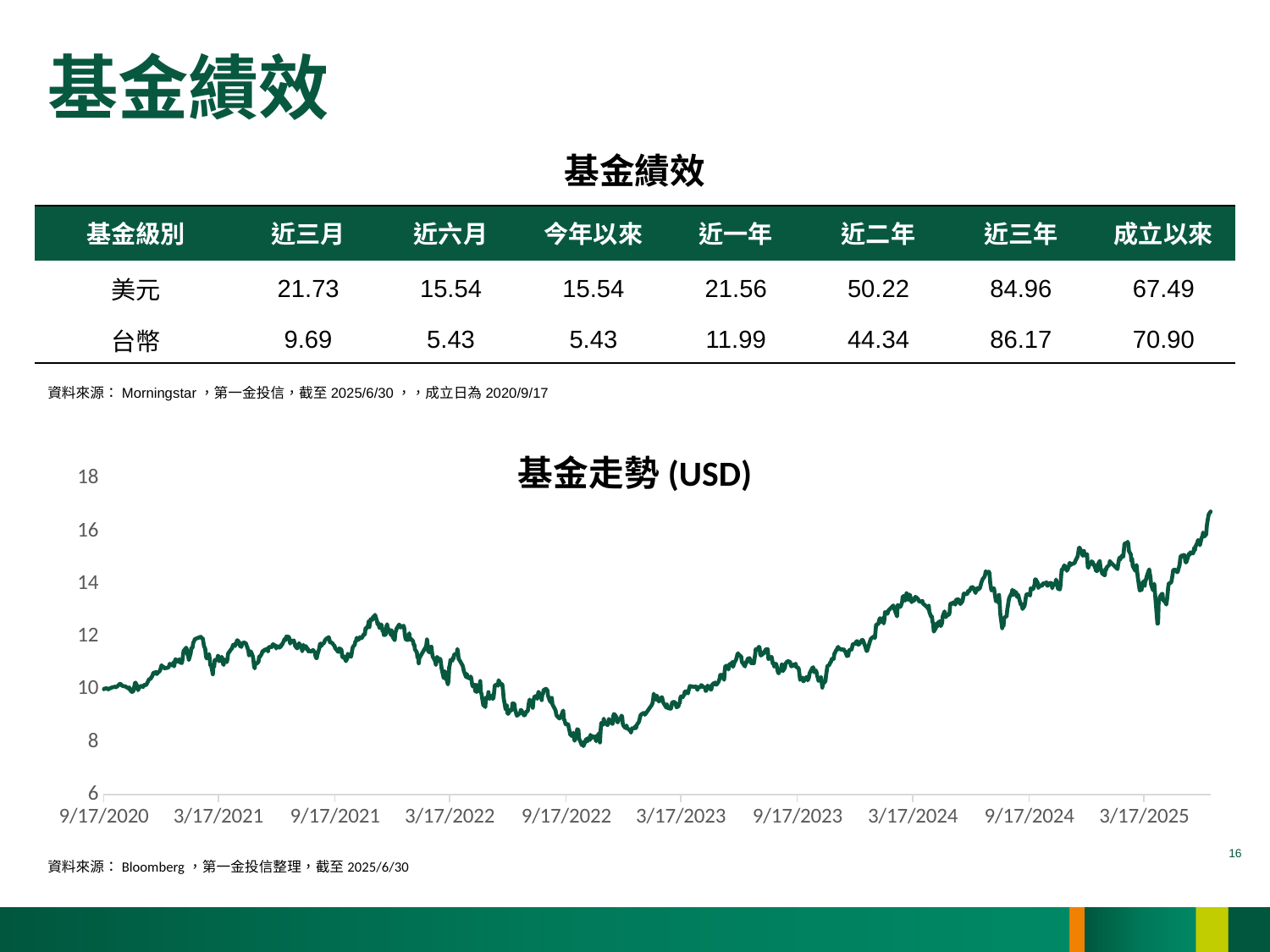

# 基金績效
基金績效
| 基金級別 | 近三月 | 近六月 | 今年以來 | 近一年 | 近二年 | 近三年 | 成立以來 |
| --- | --- | --- | --- | --- | --- | --- | --- |
| 美元 | 21.73 | 15.54 | 15.54 | 21.56 | 50.22 | 84.96 | 67.49 |
| 台幣 | 9.69 | 5.43 | 5.43 | 11.99 | 44.34 | 86.17 | 70.90 |
資料來源：Morningstar，第一金投信，截至2025/6/30，，成立日為2020/9/17
基金走勢(USD)

### Chart

| Category | 資產淨值(NAV) |
|---|---|
| 44091 | 9.9996 |
| 44092 | 10.025 |
| 44095 | 10.0306 |
| 44096 | 10.0298 |
| 44097 | 10.0103 |
| 44098 | 9.9953 |
| 44099 | 10.0256 |
| 44100 | 10.0249 |
| 44102 | 10.0483 |
| 44103 | 10.058 |
| 44104 | 10.0687 |
| 44109 | 10.096 |
| 44110 | 10.0712 |
| 44111 | 10.1015 |
| 44112 | 10.1051 |
| 44116 | 10.1998 |
| 44117 | 10.2014 |
| 44118 | 10.1831 |
| 44119 | 10.1507 |
| 44120 | 10.1322 |
| 44123 | 10.1087 |
| 44124 | 10.1101 |
| 44125 | 10.1034 |
| 44126 | 10.0896 |
| 44127 | 10.0708 |
| 44130 | 10.0285 |
| 44131 | 10.0705 |
| 44132 | 9.965 |
| 44133 | 10.0252 |
| 44134 | 9.903 |
| 44137 | 9.9057 |
| 44138 | 9.968 |
| 44139 | 10.0959 |
| 44140 | 10.2311 |
| 44141 | 10.2495 |
| 44144 | 10.0978 |
| 44145 | 9.963 |
| 44146 | 10.0369 |
| 44147 | 10.055 |
| 44148 | 10.1043 |
| 44151 | 10.1281 |
| 44152 | 10.0984 |
| 44153 | 10.0901 |
| 44154 | 10.1527 |
| 44155 | 10.1611 |
| 44158 | 10.1625 |
| 44159 | 10.2157 |
| 44160 | 10.2625 |
| 44161 | 10.3105 |
| 44162 | 10.3684 |
| 44165 | 10.3989 |
| 44166 | 10.4615 |
| 44167 | 10.4837 |
| 44168 | 10.5373 |
| 44169 | 10.6233 |
| 44172 | 10.6323 |
| 44173 | 10.6555 |
| 44174 | 10.5751 |
| 44175 | 10.588 |
| 44176 | 10.6244 |
| 44179 | 10.6832 |
| 44180 | 10.7388 |
| 44181 | 10.8231 |
| 44182 | 10.9082 |
| 44183 | 10.8731 |
| 44186 | 10.8296 |
| 44187 | 10.7881 |
| 44188 | 10.8012 |
| 44189 | 10.8155 |
| 44190 | 10.8049 |
| 44193 | 10.8286 |
| 44194 | 10.8932 |
| 44195 | 10.9672 |
| 44196 | 10.9437 |
| 44200 | 10.9008 |
| 44201 | 11.034 |
| 44202 | 10.8673 |
| 44203 | 11.0301 |
| 44204 | 11.1394 |
| 44207 | 11.0583 |
| 44208 | 11.0466 |
| 44209 | 11.1058 |
| 44210 | 11.1355 |
| 44211 | 11.0148 |
| 44214 | 10.9959 |
| 44215 | 11.1067 |
| 44216 | 11.3286 |
| 44217 | 11.466 |
| 44218 | 11.4871 |
| 44221 | 11.5794 |
| 44222 | 11.4844 |
| 44223 | 11.3079 |
| 44224 | 11.2935 |
| 44225 | 11.1086 |
| 44228 | 11.3685 |
| 44229 | 11.5585 |
| 44230 | 11.5506 |
| 44231 | 11.5979 |
| 44232 | 11.7594 |
| 44235 | 11.9131 |
| 44236 | 11.9184 |
| 44244 | 11.9934 |
| 44245 | 11.9385 |
| 44246 | 11.9377 |
| 44247 | 11.937 |
| 44249 | 11.6415 |
| 44250 | 11.5913 |
| 44251 | 11.523 |
| 44252 | 11.2765 |
| 44253 | 11.1664 |
| 44257 | 11.3319 |
| 44258 | 11.1647 |
| 44259 | 10.898 |
| 44260 | 10.9319 |
| 44263 | 10.5665 |
| 44264 | 10.8935 |
| 44265 | 10.8498 |
| 44266 | 11.1154 |
| 44267 | 11.0732 |
| 44270 | 11.1583 |
| 44271 | 11.269 |
| 44272 | 11.2619 |
| 44273 | 11.0627 |
| 44274 | 11.0816 |
| 44277 | 11.2276 |
| 44278 | 11.1677 |
| 44279 | 10.9714 |
| 44280 | 10.924 |
| 44281 | 11.1226 |
| 44284 | 11.0976 |
| 44285 | 11.0282 |
| 44286 | 11.1346 |
| 44287 | 11.3477 |
| 44292 | 11.5272 |
| 44293 | 11.5268 |
| 44294 | 11.6219 |
| 44295 | 11.6839 |
| 44298 | 11.6418 |
| 44299 | 11.7576 |
| 44300 | 11.695 |
| 44301 | 11.8583 |
| 44302 | 11.86 |
| 44305 | 11.7682 |
| 44306 | 11.6289 |
| 44307 | 11.6604 |
| 44308 | 11.6043 |
| 44309 | 11.7242 |
| 44312 | 11.7807 |
| 44313 | 11.7685 |
| 44314 | 11.7339 |
| 44315 | 11.7491 |
| 44319 | 11.4757 |
| 44320 | 11.2839 |
| 44321 | 11.3036 |
| 44322 | 11.3473 |
| 44323 | 11.4358 |
| 44326 | 11.2542 |
| 44327 | 11.1238 |
| 44328 | 10.8722 |
| 44329 | 10.7906 |
| 44330 | 10.9933 |
| 44333 | 10.9753 |
| 44334 | 11.0193 |
| 44335 | 11.0345 |
| 44336 | 11.2397 |
| 44337 | 11.2213 |
| 44340 | 11.3396 |
| 44341 | 11.4144 |
| 44342 | 11.4547 |
| 44343 | 11.4379 |
| 44344 | 11.4941 |
| 44347 | 11.5078 |
| 44348 | 11.5261 |
| 44349 | 11.5314 |
| 44350 | 11.4311 |
| 44351 | 11.5985 |
| 44354 | 11.601 |
| 44355 | 11.6243 |
| 44356 | 11.5978 |
| 44357 | 11.6733 |
| 44358 | 11.7093 |
| 44362 | 11.6504 |
| 44363 | 11.5464 |
| 44364 | 11.6432 |
| 44365 | 11.6155 |
| 44368 | 11.5806 |
| 44369 | 11.6474 |
| 44370 | 11.6038 |
| 44371 | 11.6957 |
| 44372 | 11.6771 |
| 44375 | 11.832 |
| 44376 | 11.9048 |
| 44377 | 11.8774 |
| 44378 | 11.8683 |
| 44379 | 12.0015 |
| 44383 | 11.9878 |
| 44384 | 11.9082 |
| 44385 | 11.7348 |
| 44386 | 11.8071 |
| 44389 | 11.8413 |
| 44390 | 11.8606 |
| 44391 | 11.844 |
| 44392 | 11.7415 |
| 44393 | 11.6399 |
| 44396 | 11.551 |
| 44397 | 11.5782 |
| 44398 | 11.6685 |
| 44399 | 11.7491 |
| 44400 | 11.7065 |
| 44403 | 11.6212 |
| 44404 | 11.4411 |
| 44405 | 11.5776 |
| 44406 | 11.6881 |
| 44407 | 11.5586 |
| 44410 | 11.6383 |
| 44411 | 11.5096 |
| 44412 | 11.5651 |
| 44413 | 11.5186 |
| 44414 | 11.4347 |
| 44417 | 11.4565 |
| 44418 | 11.427 |
| 44419 | 11.449 |
| 44420 | 11.4636 |
| 44421 | 11.4901 |
| 44424 | 11.3995 |
| 44425 | 11.2605 |
| 44426 | 11.1906 |
| 44427 | 11.178 |
| 44428 | 11.31 |
| 44431 | 11.5538 |
| 44432 | 11.7024 |
| 44433 | 11.7391 |
| 44434 | 11.6335 |
| 44435 | 11.6993 |
| 44438 | 11.7486 |
| 44439 | 11.7911 |
| 44440 | 11.8636 |
| 44441 | 11.883 |
| 44442 | 11.918 |
| 44446 | 11.975 |
| 44447 | 11.8874 |
| 44448 | 11.7789 |
| 44449 | 11.7888 |
| 44452 | 11.7427 |
| 44453 | 11.6985 |
| 44454 | 11.6721 |
| 44455 | 11.6488 |
| 44456 | 11.5634 |
| 44461 | 11.4153 |
| 44462 | 11.5384 |
| 44463 | 11.548 |
| 44466 | 11.5 |
| 44467 | 11.269 |
| 44468 | 11.2045 |
| 44469 | 11.2534 |
| 44470 | 11.2417 |
| 44473 | 11.0677 |
| 44474 | 11.1235 |
| 44475 | 11.1487 |
| 44476 | 11.344 |
| 44477 | 11.32 |
| 44481 | 11.2321 |
| 44482 | 11.3393 |
| 44483 | 11.5025 |
| 44484 | 11.604 |
| 44487 | 11.6977 |
| 44488 | 11.8186 |
| 44489 | 11.8309 |
| 44490 | 11.9574 |
| 44491 | 11.8653 |
| 44494 | 11.9028 |
| 44495 | 11.9817 |
| 44496 | 11.9428 |
| 44497 | 11.9639 |
| 44498 | 11.9444 |
| 44501 | 12.0826 |
| 44502 | 12.0731 |
| 44503 | 12.0884 |
| 44504 | 12.3189 |
| 44505 | 12.2917 |
| 44508 | 12.4305 |
| 44509 | 12.5758 |
| 44510 | 12.3568 |
| 44511 | 12.5107 |
| 44512 | 12.6592 |
| 44515 | 12.6382 |
| 44516 | 12.7576 |
| 44517 | 12.6973 |
| 44518 | 12.7837 |
| 44519 | 12.8243 |
| 44522 | 12.5952 |
| 44523 | 12.4625 |
| 44524 | 12.5272 |
| 44526 | 12.3257 |
| 44529 | 12.4584 |
| 44530 | 12.338 |
| 44531 | 12.1986 |
| 44532 | 12.1914 |
| 44533 | 12.0597 |
| 44536 | 12.0753 |
| 44537 | 12.3842 |
| 44538 | 12.4684 |
| 44539 | 12.306 |
| 44540 | 12.3002 |
| 44543 | 12.1376 |
| 44544 | 12.0578 |
| 44545 | 12.2371 |
| 44546 | 12.0638 |
| 44547 | 11.9815 |
| 44550 | 11.8644 |
| 44551 | 12.1528 |
| 44552 | 12.2143 |
| 44553 | 12.303 |
| 44557 | 12.457 |
| 44558 | 12.4209 |
| 44559 | 12.3437 |
| 44560 | 12.3582 |
| 44564 | 12.4116 |
| 44565 | 12.3321 |
| 44566 | 12.0666 |
| 44567 | 11.9393 |
| 44568 | 11.879 |
| 44571 | 11.8742 |
| 44572 | 12.0279 |
| 44573 | 12.1268 |
| 44574 | 11.8828 |
| 44575 | 11.9249 |
| 44579 | 11.827 |
| 44580 | 11.6881 |
| 44581 | 11.69 |
| 44582 | 11.51 |
| 44585 | 11.4049 |
| 44586 | 11.1862 |
| 44587 | 11.258 |
| 44588 | 10.983 |
| 44589 | 11.1877 |
| 44599 | 11.6031 |
| 44600 | 11.6838 |
| 44601 | 11.891 |
| 44602 | 11.7105 |
| 44603 | 11.4386 |
| 44606 | 11.3918 |
| 44607 | 11.6003 |
| 44608 | 11.6202 |
| 44609 | 11.3848 |
| 44610 | 11.2444 |
| 44614 | 11.0622 |
| 44615 | 10.9204 |
| 44616 | 11.0729 |
| 44617 | 11.2256 |
| 44621 | 11.0589 |
| 44622 | 11.157 |
| 44623 | 10.9872 |
| 44624 | 10.7908 |
| 44627 | 10.4591 |
| 44628 | 10.4174 |
| 44629 | 10.6828 |
| 44630 | 10.64 |
| 44631 | 10.4564 |
| 44634 | 10.1823 |
| 44635 | 10.3405 |
| 44636 | 10.8354 |
| 44637 | 10.9152 |
| 44638 | 11.1069 |
| 44641 | 11.087 |
| 44642 | 11.2089 |
| 44643 | 11.154 |
| 44644 | 11.3219 |
| 44645 | 11.3257 |
| 44648 | 11.3486 |
| 44649 | 11.5257 |
| 44650 | 11.3897 |
| 44651 | 11.1276 |
| 44652 | 11.1193 |
| 44657 | 10.9049 |
| 44658 | 10.8346 |
| 44659 | 10.7035 |
| 44662 | 10.5043 |
| 44663 | 10.4545 |
| 44664 | 10.5777 |
| 44665 | 10.4422 |
| 44669 | 10.4072 |
| 44670 | 10.4826 |
| 44671 | 10.4024 |
| 44672 | 10.2197 |
| 44673 | 10.1103 |
| 44676 | 10.1707 |
| 44677 | 9.9495 |
| 44678 | 9.9029 |
| 44679 | 10.1595 |
| 44680 | 9.8985 |
| 44684 | 10.058 |
| 44685 | 10.3104 |
| 44686 | 9.8973 |
| 44687 | 9.8151 |
| 44690 | 9.3765 |
| 44691 | 9.4453 |
| 44692 | 9.3672 |
| 44693 | 9.3217 |
| 44694 | 9.6814 |
| 44697 | 9.6406 |
| 44698 | 9.891 |
| 44699 | 9.6572 |
| 44700 | 9.6472 |
| 44701 | 9.6418 |
| 44704 | 9.7711 |
| 44705 | 9.6263 |
| 44706 | 9.6891 |
| 44707 | 9.8959 |
| 44708 | 10.1448 |
| 44712 | 10.1848 |
| 44713 | 10.1293 |
| 44714 | 10.3412 |
| 44718 | 10.1517 |
| 44719 | 10.2029 |
| 44720 | 10.1556 |
| 44721 | 9.9462 |
| 44722 | 9.6617 |
| 44725 | 9.2552 |
| 44726 | 9.2306 |
| 44727 | 9.3817 |
| 44728 | 9.0972 |
| 44729 | 9.0657 |
| 44733 | 9.2259 |
| 44734 | 9.1908 |
| 44735 | 9.2433 |
| 44736 | 9.4615 |
| 44739 | 9.4423 |
| 44740 | 9.2255 |
| 44741 | 9.1648 |
| 44742 | 9.0552 |
| 44743 | 8.9926 |
| 44747 | 9.0776 |
| 44748 | 9.0801 |
| 44749 | 9.2134 |
| 44750 | 9.204 |
| 44753 | 9.0515 |
| 44754 | 9.0078 |
| 44755 | 9.0086 |
| 44756 | 9.0425 |
| 44757 | 9.1338 |
| 44760 | 9.1655 |
| 44761 | 9.3326 |
| 44762 | 9.5109 |
| 44763 | 9.6064 |
| 44764 | 9.5017 |
| 44767 | 9.4408 |
| 44768 | 9.2938 |
| 44769 | 9.5708 |
| 44770 | 9.6597 |
| 44771 | 9.7256 |
| 44774 | 9.739 |
| 44775 | 9.6351 |
| 44776 | 9.7853 |
| 44777 | 9.8977 |
| 44778 | 9.8502 |
| 44781 | 9.7506 |
| 44782 | 9.5877 |
| 44783 | 9.796 |
| 44784 | 9.81 |
| 44785 | 9.9669 |
| 44788 | 10.0073 |
| 44789 | 10.0149 |
| 44790 | 9.962 |
| 44791 | 9.9661 |
| 44792 | 9.7587 |
| 44795 | 9.5532 |
| 44796 | 9.5265 |
| 44797 | 9.4946 |
| 44798 | 9.6734 |
| 44799 | 9.4196 |
| 44802 | 9.2879 |
| 44803 | 9.2396 |
| 44804 | 9.189 |
| 44805 | 9.0505 |
| 44806 | 8.9864 |
| 44810 | 8.8881 |
| 44811 | 8.919 |
| 44812 | 8.9521 |
| 44816 | 9.1913 |
| 44817 | 8.8527 |
| 44818 | 8.8322 |
| 44819 | 8.7392 |
| 44820 | 8.6647 |
| 44823 | 8.6838 |
| 44824 | 8.6411 |
| 44825 | 8.5103 |
| 44826 | 8.4164 |
| 44827 | 8.2825 |
| 44830 | 8.2193 |
| 44831 | 8.268 |
| 44832 | 8.3472 |
| 44833 | 8.165 |
| 44834 | 8.0445 |
| 44837 | 8.2025 |
| 44838 | 8.4802 |
| 44839 | 8.468 |
| 44840 | 8.4507 |
| 44841 | 8.1303 |
| 44845 | 7.894 |
| 44846 | 7.8702 |
| 44847 | 7.9817 |
| 44848 | 7.8392 |
| 44851 | 8.031 |
| 44852 | 8.1044 |
| 44853 | 8.0311 |
| 44854 | 8.0211 |
| 44855 | 8.1395 |
| 44858 | 8.0731 |
| 44859 | 8.2671 |
| 44860 | 8.201 |
| 44861 | 8.1403 |
| 44862 | 8.2194 |
| 44865 | 8.1642 |
| 44866 | 8.2042 |
| 44867 | 8.1128 |
| 44868 | 8.0245 |
| 44869 | 8.2078 |
| 44872 | 8.2987 |
| 44873 | 8.3346 |
| 44874 | 7.9791 |
| 44875 | 8.4221 |
| 44876 | 8.7189 |
| 44879 | 8.6538 |
| 44880 | 8.8795 |
| 44881 | 8.764 |
| 44882 | 8.7323 |
| 44883 | 8.7156 |
| 44886 | 8.6321 |
| 44887 | 8.7455 |
| 44888 | 8.8685 |
| 44890 | 8.8146 |
| 44893 | 8.691 |
| 44894 | 8.6888 |
| 44895 | 8.9739 |
| 44896 | 9.0568 |
| 44897 | 9.0434 |
| 44900 | 8.9462 |
| 44901 | 8.7849 |
| 44902 | 8.7393 |
| 44903 | 8.8391 |
| 44904 | 8.8404 |
| 44907 | 8.9051 |
| 44908 | 8.9974 |
| 44909 | 8.9596 |
| 44910 | 8.7001 |
| 44911 | 8.6224 |
| 44914 | 8.5279 |
| 44915 | 8.5321 |
| 44916 | 8.6223 |
| 44917 | 8.5155 |
| 44918 | 8.5007 |
| 44922 | 8.4213 |
| 44923 | 8.3509 |
| 44924 | 8.5126 |
| 44925 | 8.5152 |
| 44929 | 8.5186 |
| 44930 | 8.5983 |
| 44931 | 8.5218 |
| 44932 | 8.6344 |
| 44935 | 8.74 |
| 44936 | 8.7941 |
| 44937 | 8.9098 |
| 44938 | 8.9974 |
| 44939 | 9.0416 |
| 44943 | 9.0997 |
| 44944 | 9.0875 |
| 44945 | 9.0313 |
| 44956 | 9.4064 |
| 44957 | 9.4693 |
| 44958 | 9.6083 |
| 44959 | 9.8285 |
| 44960 | 9.7156 |
| 44963 | 9.596 |
| 44964 | 9.7554 |
| 44965 | 9.6649 |
| 44966 | 9.6506 |
| 44967 | 9.5319 |
| 44970 | 9.604 |
| 44971 | 9.6882 |
| 44972 | 9.6952 |
| 44973 | 9.5913 |
| 44974 | 9.4929 |
| 44978 | 9.3346 |
| 44979 | 9.297 |
| 44980 | 9.4281 |
| 44981 | 9.2816 |
| 44986 | 9.2609 |
| 44987 | 9.3484 |
| 44988 | 9.498 |
| 44991 | 9.5185 |
| 44992 | 9.4427 |
| 44993 | 9.4972 |
| 44994 | 9.4087 |
| 44995 | 9.3116 |
| 44998 | 9.3561 |
| 44999 | 9.4598 |
| 45000 | 9.4703 |
| 45001 | 9.6621 |
| 45002 | 9.7276 |
| 45005 | 9.7056 |
| 45006 | 9.7663 |
| 45007 | 9.7745 |
| 45008 | 9.9148 |
| 45009 | 9.9183 |
| 45012 | 9.8642 |
| 45013 | 9.8435 |
| 45014 | 9.9514 |
| 45015 | 10.0318 |
| 45016 | 10.1196 |
| 45022 | 10.0877 |
| 45026 | 10.1068 |
| 45027 | 10.0425 |
| 45028 | 9.9716 |
| 45029 | 10.0875 |
| 45030 | 10.071 |
| 45033 | 10.0788 |
| 45034 | 10.1573 |
| 45035 | 10.1396 |
| 45036 | 10.109 |
| 45037 | 10.0849 |
| 45040 | 10.067 |
| 45041 | 9.934 |
| 45042 | 9.9505 |
| 45043 | 10.0813 |
| 45044 | 10.1321 |
| 45048 | 10.0755 |
| 45049 | 9.9832 |
| 45050 | 10.0029 |
| 45051 | 10.1656 |
| 45054 | 10.2329 |
| 45055 | 10.1782 |
| 45056 | 10.255 |
| 45057 | 10.2071 |
| 45058 | 10.1712 |
| 45061 | 10.2754 |
| 45062 | 10.3324 |
| 45063 | 10.4079 |
| 45064 | 10.5512 |
| 45065 | 10.5207 |
| 45068 | 10.5514 |
| 45069 | 10.4325 |
| 45070 | 10.3563 |
| 45071 | 10.6839 |
| 45072 | 10.8827 |
| 45076 | 10.8884 |
| 45077 | 10.7488 |
| 45078 | 10.9 |
| 45079 | 10.9577 |
| 45082 | 10.9643 |
| 45083 | 11.0387 |
| 45084 | 10.8469 |
| 45085 | 10.9147 |
| 45086 | 10.9955 |
| 45089 | 11.1345 |
| 45090 | 11.2189 |
| 45091 | 11.3202 |
| 45092 | 11.3637 |
| 45093 | 11.3156 |
| 45097 | 11.2363 |
| 45098 | 11.0416 |
| 45103 | 10.8636 |
| 45104 | 11.0346 |
| 45105 | 11.0377 |
| 45106 | 11.0097 |
| 45107 | 11.1491 |
| 45110 | 11.1806 |
| 45112 | 11.0895 |
| 45113 | 10.9832 |
| 45114 | 10.9987 |
| 45117 | 10.9852 |
| 45118 | 11.148 |
| 45119 | 11.3201 |
| 45120 | 11.5265 |
| 45121 | 11.4953 |
| 45124 | 11.5636 |
| 45125 | 11.6127 |
| 45126 | 11.5857 |
| 45127 | 11.3373 |
| 45128 | 11.2803 |
| 45131 | 11.3334 |
| 45132 | 11.4053 |
| 45133 | 11.3606 |
| 45134 | 11.4087 |
| 45135 | 11.4881 |
| 45138 | 11.535 |
| 45139 | 11.5095 |
| 45140 | 11.1422 |
| 45142 | 11.1926 |
| 45145 | 11.2249 |
| 45146 | 11.1039 |
| 45147 | 10.9635 |
| 45148 | 11.0095 |
| 45149 | 10.8629 |
| 45152 | 10.9661 |
| 45153 | 10.8922 |
| 45154 | 10.7547 |
| 45155 | 10.6525 |
| 45156 | 10.605 |
| 45159 | 10.7553 |
| 45160 | 10.7681 |
| 45161 | 10.9387 |
| 45162 | 10.7105 |
| 45163 | 10.6946 |
| 45166 | 10.8167 |
| 45167 | 10.9812 |
| 45168 | 10.9975 |
| 45169 | 11.0265 |
| 45170 | 11.0692 |
| 45174 | 11.0393 |
| 45175 | 10.9399 |
| 45176 | 10.8737 |
| 45177 | 10.8624 |
| 45180 | 10.9435 |
| 45181 | 10.8893 |
| 45182 | 10.8955 |
| 45183 | 10.9681 |
| 45184 | 10.8305 |
| 45187 | 10.8229 |
| 45188 | 10.7521 |
| 45189 | 10.5654 |
| 45190 | 10.3564 |
| 45191 | 10.3892 |
| 45194 | 10.4395 |
| 45195 | 10.3029 |
| 45196 | 10.3127 |
| 45197 | 10.3798 |
| 45201 | 10.4706 |
| 45202 | 10.3352 |
| 45203 | 10.3921 |
| 45204 | 10.4584 |
| 45205 | 10.6078 |
| 45210 | 10.8336 |
| 45211 | 10.8291 |
| 45212 | 10.6505 |
| 45215 | 10.7088 |
| 45216 | 10.63 |
| 45217 | 10.4945 |
| 45218 | 10.4309 |
| 45219 | 10.3176 |
| 45222 | 10.3596 |
| 45223 | 10.4661 |
| 45224 | 10.2748 |
| 45225 | 10.0621 |
| 45226 | 10.1953 |
| 45229 | 10.2783 |
| 45230 | 10.3105 |
| 45231 | 10.5397 |
| 45232 | 10.6981 |
| 45233 | 10.8762 |
| 45236 | 10.9243 |
| 45237 | 10.9772 |
| 45238 | 11.0296 |
| 45239 | 11.0502 |
| 45240 | 11.158 |
| 45243 | 11.1529 |
| 45244 | 11.3508 |
| 45245 | 11.3709 |
| 45246 | 11.4417 |
| 45247 | 11.4764 |
| 45250 | 11.6102 |
| 45251 | 11.5178 |
| 45252 | 11.5567 |
| 45254 | 11.5081 |
| 45257 | 11.5067 |
| 45258 | 11.5016 |
| 45259 | 11.512 |
| 45260 | 11.4529 |
| 45261 | 11.4429 |
| 45264 | 11.2543 |
| 45265 | 11.2844 |
| 45266 | 11.272 |
| 45267 | 11.452 |
| 45268 | 11.494 |
| 45271 | 11.4986 |
| 45272 | 11.5777 |
| 45273 | 11.7039 |
| 45274 | 11.6933 |
| 45275 | 11.7311 |
| 45278 | 11.7345 |
| 45279 | 11.8276 |
| 45280 | 11.7062 |
| 45281 | 11.8254 |
| 45282 | 11.689 |
| 45286 | 11.7926 |
| 45287 | 11.8515 |
| 45288 | 11.8745 |
| 45289 | 11.8699 |
| 45293 | 11.6153 |
| 45294 | 11.5207 |
| 45295 | 11.4484 |
| 45296 | 11.4718 |
| 45299 | 11.7116 |
| 45300 | 11.7989 |
| 45301 | 11.8677 |
| 45302 | 11.9233 |
| 45303 | 11.9438 |
| 45307 | 12.0098 |
| 45308 | 11.9419 |
| 45309 | 12.1933 |
| 45310 | 12.4576 |
| 45313 | 12.4668 |
| 45314 | 12.5256 |
| 45315 | 12.641 |
| 45316 | 12.7011 |
| 45317 | 12.546 |
| 45320 | 12.7011 |
| 45321 | 12.6344 |
| 45322 | 12.499 |
| 45323 | 12.6501 |
| 45324 | 12.929 |
| 45327 | 12.9002 |
| 45328 | 12.8689 |
| 45329 | 12.9796 |
| 45337 | 13.1816 |
| 45338 | 13.0927 |
| 45342 | 12.8371 |
| 45343 | 12.7678 |
| 45344 | 13.2025 |
| 45345 | 13.166 |
| 45348 | 13.1302 |
| 45349 | 13.1665 |
| 45351 | 13.3043 |
| 45352 | 13.5299 |
| 45355 | 13.5379 |
| 45356 | 13.3655 |
| 45357 | 13.4683 |
| 45358 | 13.6469 |
| 45359 | 13.4743 |
| 45362 | 13.3854 |
| 45363 | 13.5961 |
| 45364 | 13.5208 |
| 45365 | 13.412 |
| 45366 | 13.3075 |
| 45369 | 13.3901 |
| 45370 | 13.3594 |
| 45371 | 13.4709 |
| 45372 | 13.5068 |
| 45373 | 13.4951 |
| 45376 | 13.4273 |
| 45377 | 13.3792 |
| 45378 | 13.3435 |
| 45379 | 13.3191 |
| 45383 | 13.3498 |
| 45384 | 13.2473 |
| 45385 | 13.2389 |
| 45390 | 13.1245 |
| 45391 | 13.147 |
| 45392 | 13.0388 |
| 45393 | 13.1725 |
| 45394 | 12.9341 |
| 45397 | 12.7482 |
| 45398 | 12.7649 |
| 45399 | 12.554 |
| 45400 | 12.5127 |
| 45401 | 12.1899 |
| 45404 | 12.3116 |
| 45405 | 12.4888 |
| 45406 | 12.4305 |
| 45407 | 12.3923 |
| 45408 | 12.5418 |
| 45411 | 12.5816 |
| 45412 | 12.3981 |
| 45414 | 12.5142 |
| 45415 | 12.7594 |
| 45418 | 12.9561 |
| 45419 | 12.8665 |
| 45420 | 12.7344 |
| 45421 | 12.7782 |
| 45422 | 12.8273 |
| 45425 | 12.8225 |
| 45426 | 12.9313 |
| 45427 | 13.2266 |
| 45428 | 13.2562 |
| 45429 | 13.2302 |
| 45432 | 13.3071 |
| 45433 | 13.2934 |
| 45434 | 13.2531 |
| 45435 | 13.214 |
| 45436 | 13.3962 |
| 45440 | 13.4211 |
| 45441 | 13.3705 |
| 45442 | 13.264 |
| 45443 | 13.2402 |
| 45446 | 13.333 |
| 45447 | 13.4226 |
| 45448 | 13.6134 |
| 45449 | 13.6339 |
| 45450 | 13.6057 |
| 45454 | 13.6213 |
| 45455 | 13.727 |
| 45456 | 13.7131 |
| 45457 | 13.7257 |
| 45460 | 13.8561 |
| 45461 | 13.887 |
| 45463 | 13.8625 |
| 45464 | 13.8183 |
| 45467 | 13.6563 |
| 45468 | 13.8042 |
| 45469 | 13.8239 |
| 45470 | 13.8475 |
| 45471 | 13.7781 |
| 45474 | 13.8579 |
| 45475 | 13.9561 |
| 45476 | 14.0418 |
| 45478 | 14.1776 |
| 45481 | 14.2743 |
| 45482 | 14.3431 |
| 45483 | 14.4847 |
| 45484 | 14.3816 |
| 45485 | 14.4422 |
| 45488 | 14.4621 |
| 45489 | 14.3984 |
| 45490 | 14.0496 |
| 45491 | 13.8953 |
| 45492 | 13.754 |
| 45495 | 13.8252 |
| 45496 | 13.8265 |
| 45499 | 13.3437 |
| 45502 | 13.3686 |
| 45503 | 13.2827 |
| 45504 | 13.583 |
| 45505 | 13.2398 |
| 45506 | 12.8567 |
| 45509 | 12.3169 |
| 45510 | 12.5529 |
| 45511 | 12.4128 |
| 45512 | 12.666 |
| 45513 | 12.7357 |
| 45516 | 12.7719 |
| 45517 | 13.0369 |
| 45518 | 13.1618 |
| 45519 | 13.3405 |
| 45520 | 13.4698 |
| 45523 | 13.6132 |
| 45524 | 13.6342 |
| 45525 | 13.7798 |
| 45526 | 13.5809 |
| 45527 | 13.7521 |
| 45530 | 13.647 |
| 45531 | 13.6863 |
| 45532 | 13.5434 |
| 45533 | 13.4946 |
| 45534 | 13.5949 |
| 45538 | 13.2373 |
| 45539 | 13.2005 |
| 45540 | 13.2351 |
| 45541 | 13.0483 |
| 45544 | 13.1591 |
| 45545 | 13.2645 |
| 45546 | 13.4427 |
| 45547 | 13.5793 |
| 45548 | 13.615 |
| 45551 | 13.6019 |
| 45553 | 13.5602 |
| 45554 | 13.8363 |
| 45555 | 13.8048 |
| 45558 | 13.8019 |
| 45559 | 13.907 |
| 45560 | 13.9568 |
| 45561 | 14.1714 |
| 45562 | 14.1707 |
| 45565 | 14.042 |
| 45566 | 13.8483 |
| 45569 | 13.9414 |
| 45572 | 13.9334 |
| 45573 | 14.0155 |
| 45574 | 14.0162 |
| 45576 | 14.0105 |
| 45579 | 14.061 |
| 45580 | 13.9339 |
| 45581 | 13.9395 |
| 45582 | 13.9513 |
| 45583 | 14.0147 |
| 45586 | 14.044 |
| 45587 | 14.0199 |
| 45588 | 13.8366 |
| 45589 | 13.9438 |
| 45590 | 13.9485 |
| 45593 | 14.0383 |
| 45594 | 14.1638 |
| 45595 | 14.069 |
| 45597 | 13.8195 |
| 45600 | 13.7931 |
| 45601 | 13.9398 |
| 45602 | 14.298 |
| 45603 | 14.5479 |
| 45604 | 14.5319 |
| 45607 | 14.7053 |
| 45608 | 14.6725 |
| 45609 | 14.5593 |
| 45610 | 14.6158 |
| 45611 | 14.4991 |
| 45614 | 14.645 |
| 45615 | 14.7818 |
| 45616 | 14.7918 |
| 45617 | 14.7112 |
| 45618 | 14.7434 |
| 45621 | 14.7731 |
| 45622 | 14.7802 |
| 45623 | 14.7817 |
| 45625 | 14.8968 |
| 45628 | 15.0439 |
| 45629 | 15.1738 |
| 45630 | 15.3574 |
| 45631 | 15.3764 |
| 45632 | 15.3267 |
| 45635 | 15.1663 |
| 45636 | 15.0678 |
| 45637 | 15.2491 |
| 45638 | 15.2513 |
| 45639 | 15.0782 |
| 45642 | 15.0957 |
| 45643 | 15.1326 |
| 45644 | 14.6674 |
| 45645 | 14.6094 |
| 45646 | 14.7425 |
| 45649 | 14.7394 |
| 45650 | 14.8566 |
| 45652 | 14.8227 |
| 45653 | 14.7557 |
| 45656 | 14.6023 |
| 45657 | 14.4957 |
| 45659 | 14.493 |
| 45660 | 14.7405 |
| 45663 | 14.8743 |
| 45664 | 14.6292 |
| 45665 | 14.5494 |
| 45667 | 14.3899 |
| 45670 | 14.3441 |
| 45671 | 14.3282 |
| 45672 | 14.58 |
| 45673 | 14.5303 |
| 45674 | 14.6307 |
| 45678 | 14.7265 |
| 45679 | 14.8681 |
| 45680 | 14.8235 |
| 45681 | 14.8019 |
| 45691 | 14.5628 |
| 45692 | 14.7446 |
| 45693 | 14.8875 |
| 45694 | 14.9993 |
| 45695 | 14.919 |
| 45698 | 15.0705 |
| 45699 | 15.0624 |
| 45700 | 15.032 |
| 45701 | 15.2584 |
| 45702 | 15.5256 |
| 45706 | 15.5662 |
| 45707 | 15.5965 |
| 45708 | 15.5219 |
| 45709 | 15.248 |
| 45712 | 15.1192 |
| 45713 | 14.8617 |
| 45714 | 14.966 |
| 45715 | 14.6782 |
| 45719 | 14.5032 |
| 45720 | 14.499 |
| 45721 | 14.7103 |
| 45722 | 14.4745 |
| 45723 | 14.2492 |
| 45726 | 13.757 |
| 45727 | 13.7601 |
| 45728 | 13.9421 |
| 45729 | 13.7773 |
| 45730 | 14.0368 |
| 45733 | 14.1009 |
| 45734 | 13.9312 |
| 45735 | 14.166 |
| 45736 | 14.1477 |
| 45737 | 14.2767 |
| 45740 | 14.4837 |
| 45741 | 14.5504 |
| 45742 | 14.379 |
| 45743 | 14.2674 |
| 45744 | 13.979 |
| 45747 | 13.7587 |
| 45748 | 13.8963 |
| 45749 | 14.0046 |
| 45754 | 12.4852 |
| 45755 | 12.5083 |
| 45756 | 13.3664 |
| 45757 | 13.4177 |
| 45758 | 13.5154 |
| 45761 | 13.6197 |
| 45762 | 13.6221 |
| 45763 | 13.3617 |
| 45764 | 13.4146 |
| 45768 | 13.2201 |
| 45769 | 13.3849 |
| 45770 | 13.6114 |
| 45771 | 13.8753 |
| 45772 | 14.0198 |
| 45775 | 14.0403 |
| 45776 | 14.0877 |
| 45777 | 14.2108 |
| 45779 | 14.528 |
| 45782 | 14.5442 |
| 45783 | 14.5169 |
| 45784 | 14.52 |
| 45785 | 14.4452 |
| 45786 | 14.461 |
| 45789 | 14.724 |
| 45790 | 14.9591 |
| 45791 | 15.0674 |
| 45792 | 15.0139 |
| 45793 | 15.0793 |
| 45796 | 15.0992 |
| 45797 | 15.0803 |
| 45798 | 14.8588 |
| 45799 | 14.8151 |
| 45800 | 14.8555 |
| 45804 | 15.1551 |
| 45805 | 15.1044 |
| 45806 | 15.1977 |
| 45810 | 15.1563 |
| 45811 | 15.2199 |
| 45812 | 15.3739 |
| 45813 | 15.2696 |
| 45814 | 15.4161 |
| 45817 | 15.5608 |
| 45818 | 15.6645 |
| 45819 | 15.5752 |
| 45820 | 15.6564 |
| 45821 | 15.4688 |
| 45824 | 15.7758 |
| 45825 | 15.7787 |
| 45826 | 15.9492 |
| 45828 | 15.799 |
| 45831 | 15.8857 |
| 45832 | 16.2161 |
| 45833 | 16.3791 |
| 45834 | 16.5111 |
| 45835 | 16.6446 |
| 45838 | 16.7485 |
資料來源：Bloomberg，第一金投信整理，截至2025/6/30